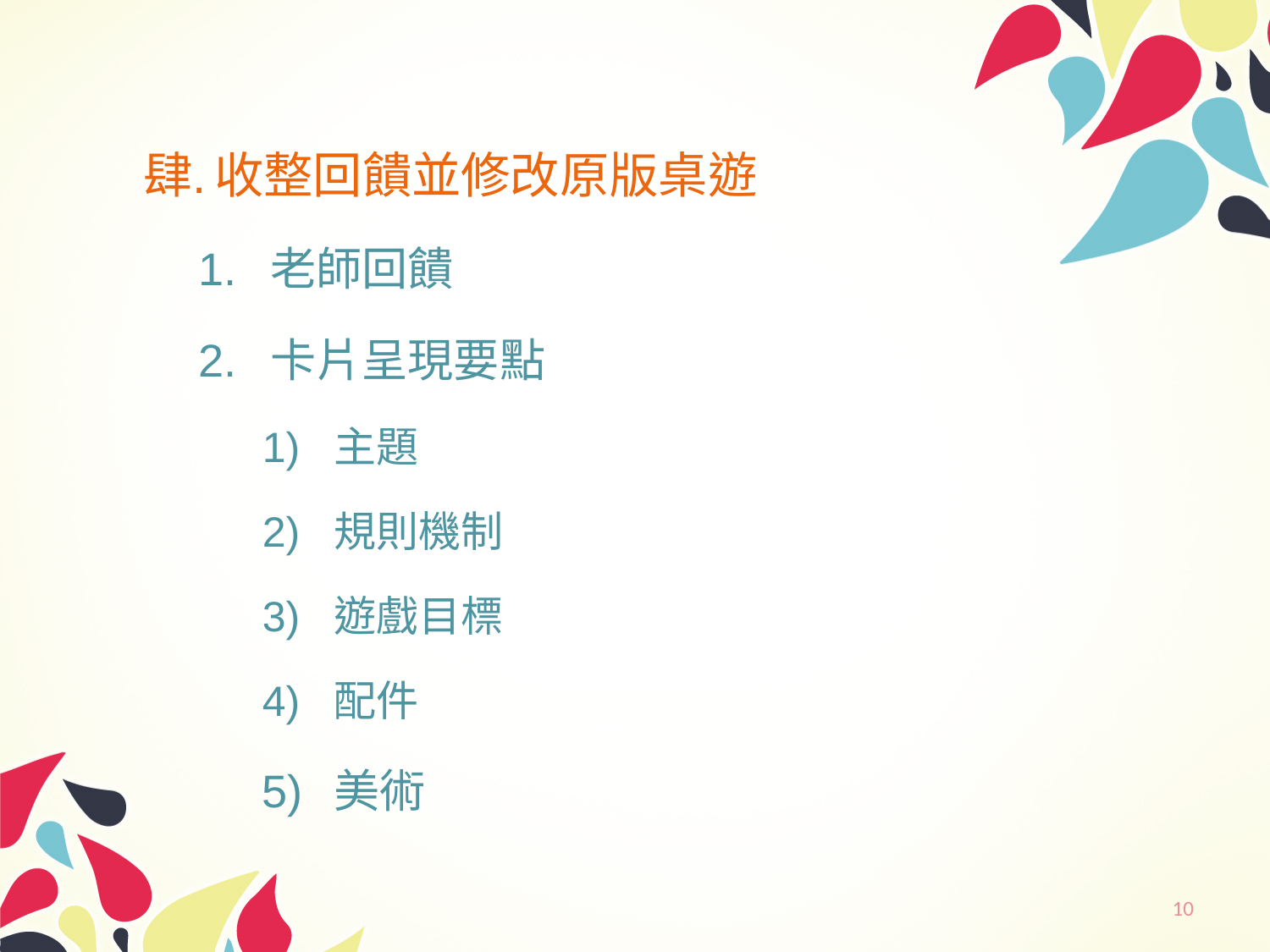

收整回饋並修改原版桌遊
老師回饋
卡片呈現要點
主題
規則機制
遊戲目標
配件
美術

10